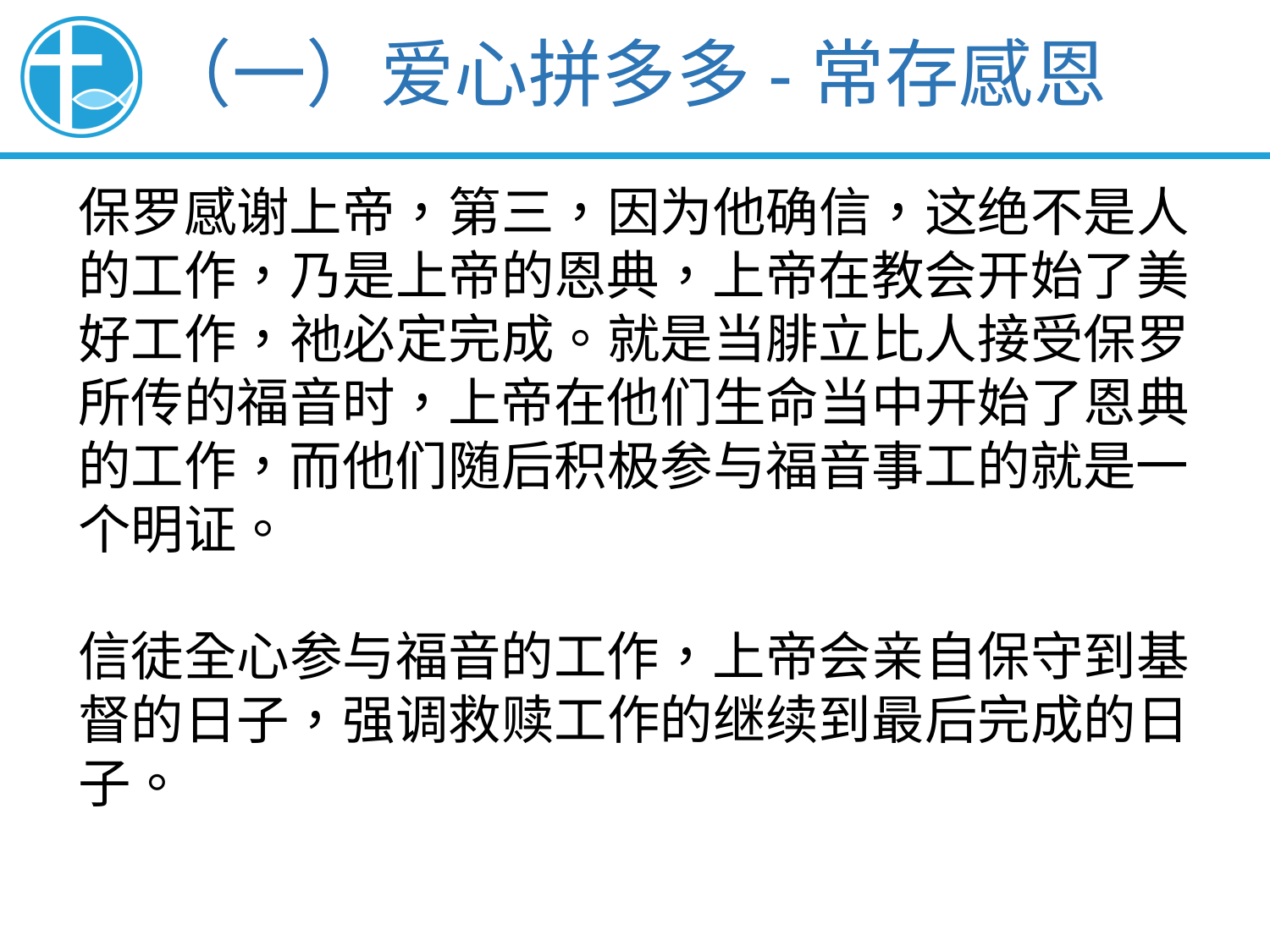

（一）爱心拼多多-常存感恩
保罗感谢上帝，第三，因为他确信，这绝不是人的工作，乃是上帝的恩典，上帝在教会开始了美好工作，祂必定完成。就是当腓立比人接受保罗所传的福音时，上帝在他们生命当中开始了恩典的工作，而他们随后积极参与福音事工的就是一个明证。

信徒全心参与福音的工作，上帝会亲自保守到基督的日子，强调救赎工作的继续到最后完成的日子。